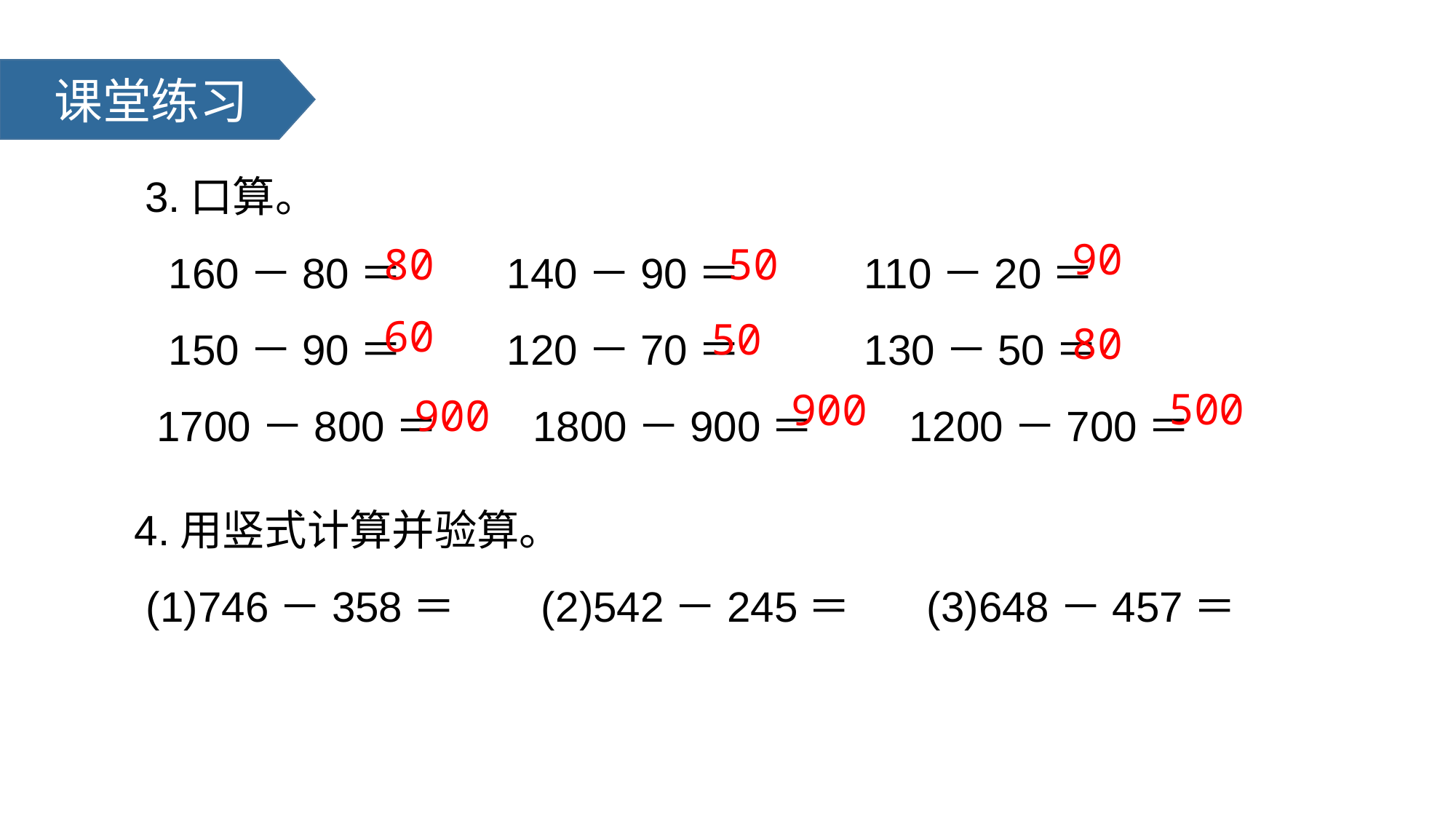

课堂练习
3.口算。
  160－80＝          140－90＝            110－20＝
  150－90＝          120－70＝            130－50＝
 1700－800＝         1800－900＝         1200－700＝
90
80
50
60
50
80
500
900
900
4.用竖式计算并验算。
 (1)746－358＝        (2)542－245＝       (3)648－457＝